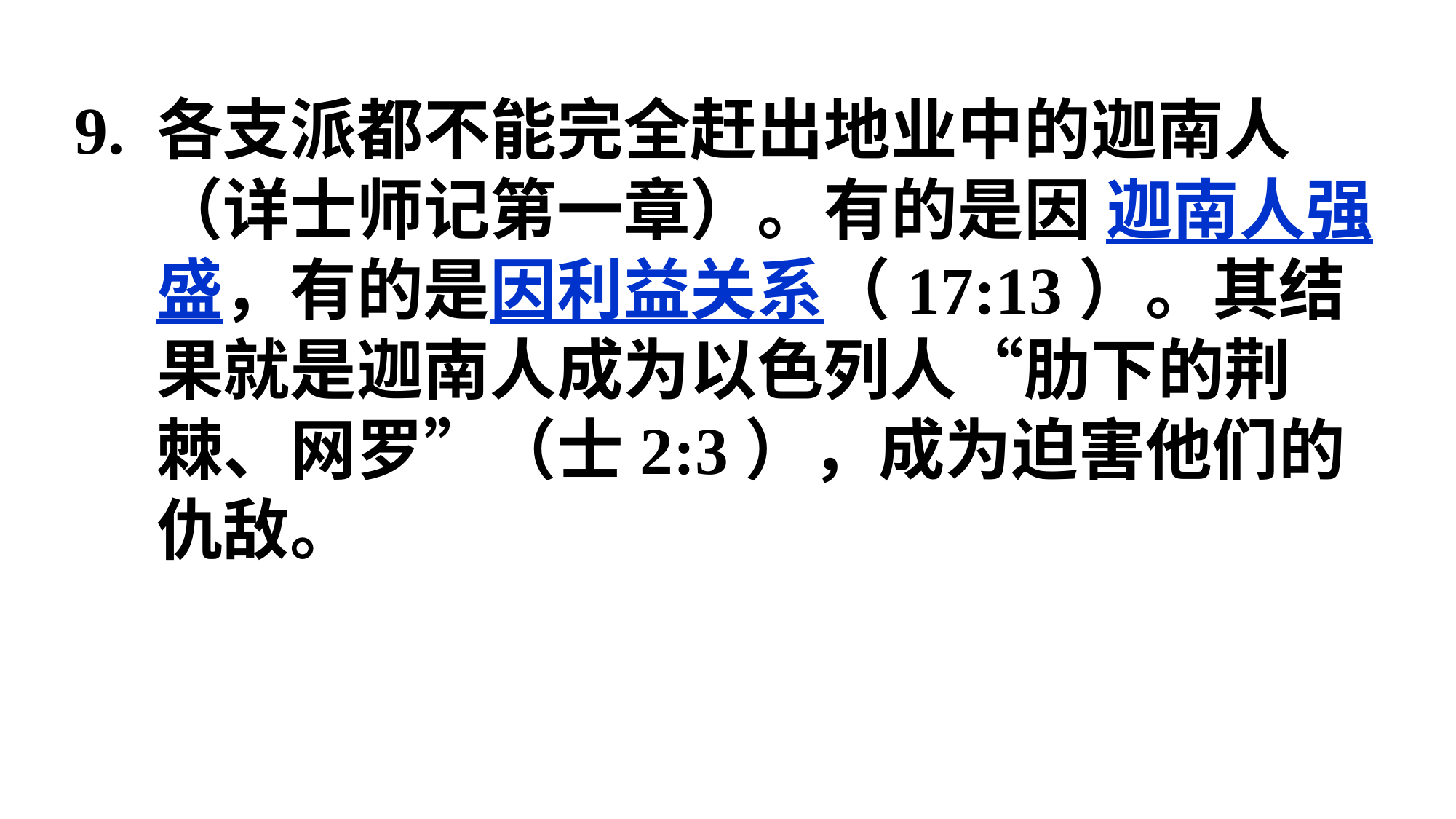

9. 	各支派都不能完全赶出地业中的迦南人（详士师记第一章）。有的是因 迦南人强盛，有的是因利益关系（17:13）。其结果就是迦南人成为以色列人“肋下的荆棘、网罗”（士2:3），成为迫害他们的仇敌。